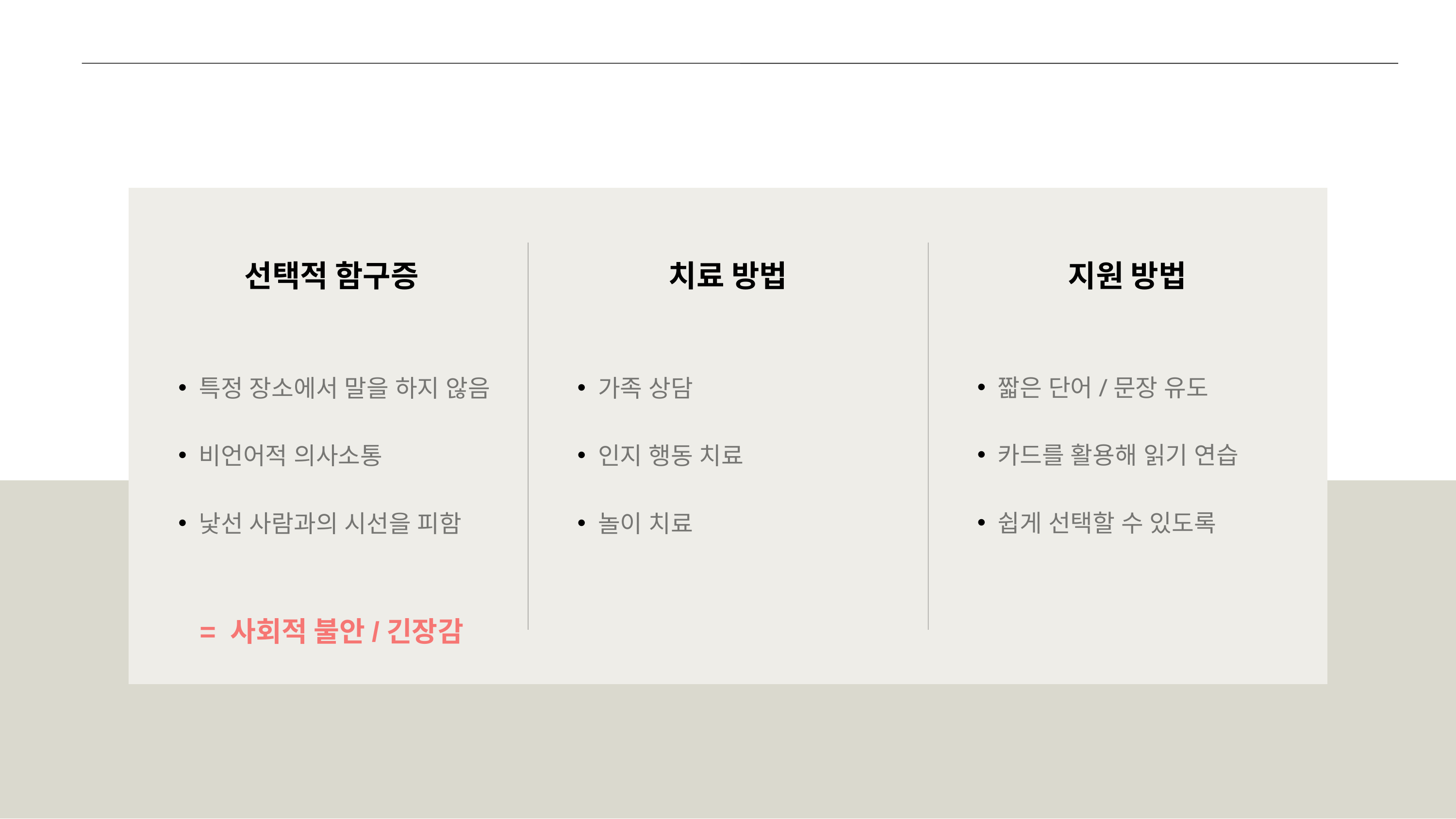

선택적 함구증
치료 방법
지원 방법
짧은 단어/문장 유도

카드를 활용해 읽기 연습

쉽게 선택할 수 있도록
특정 장소에서 말을 하지 않음

비언어적 의사소통

낯선 사람과의 시선을 피함
가족 상담

인지 행동 치료

놀이 치료

= 사회적 불안/긴장감